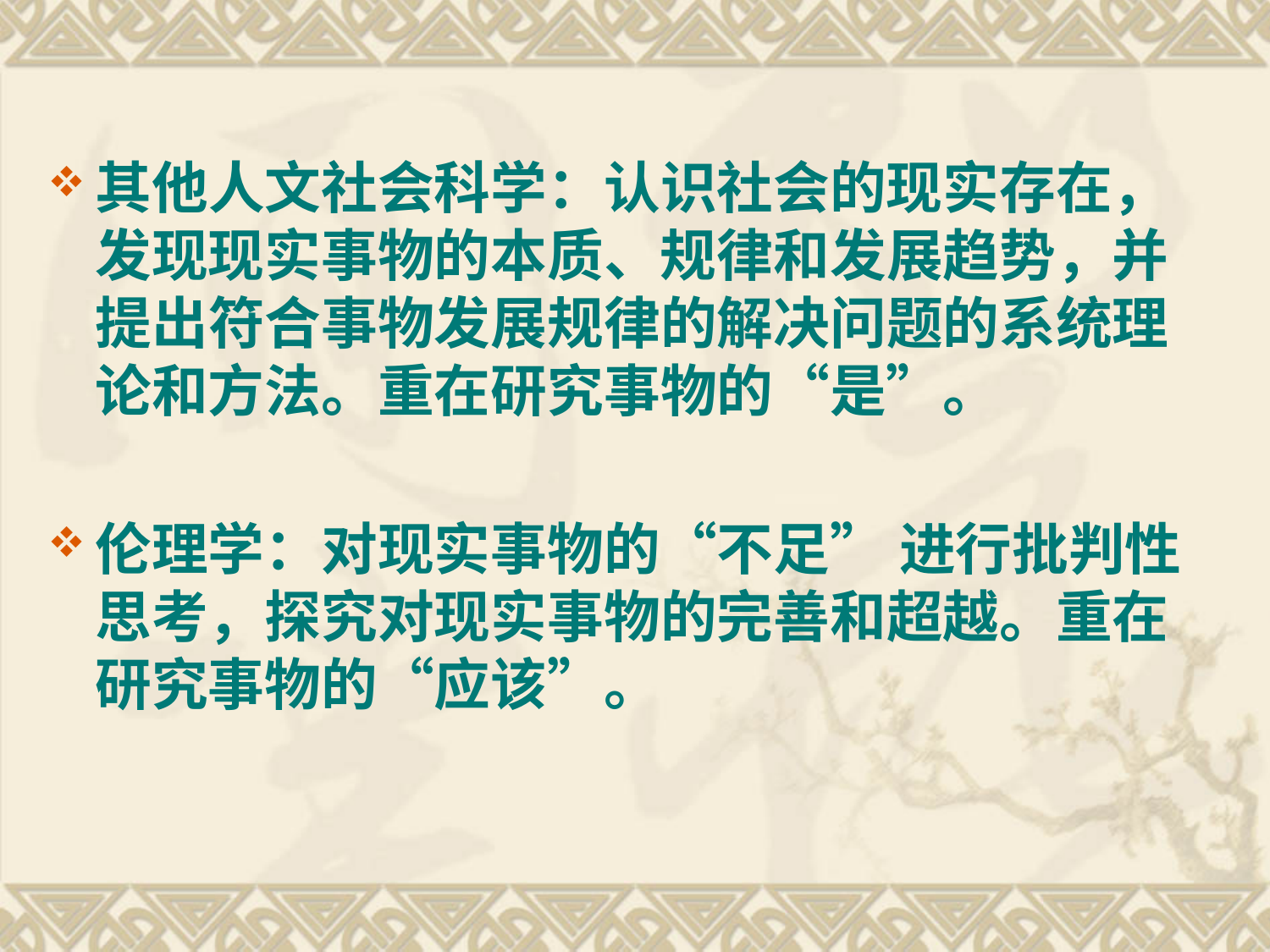

其他人文社会科学：认识社会的现实存在，发现现实事物的本质、规律和发展趋势，并提出符合事物发展规律的解决问题的系统理论和方法。重在研究事物的“是”。

伦理学：对现实事物的“不足” 进行批判性思考，探究对现实事物的完善和超越。重在研究事物的“应该”。